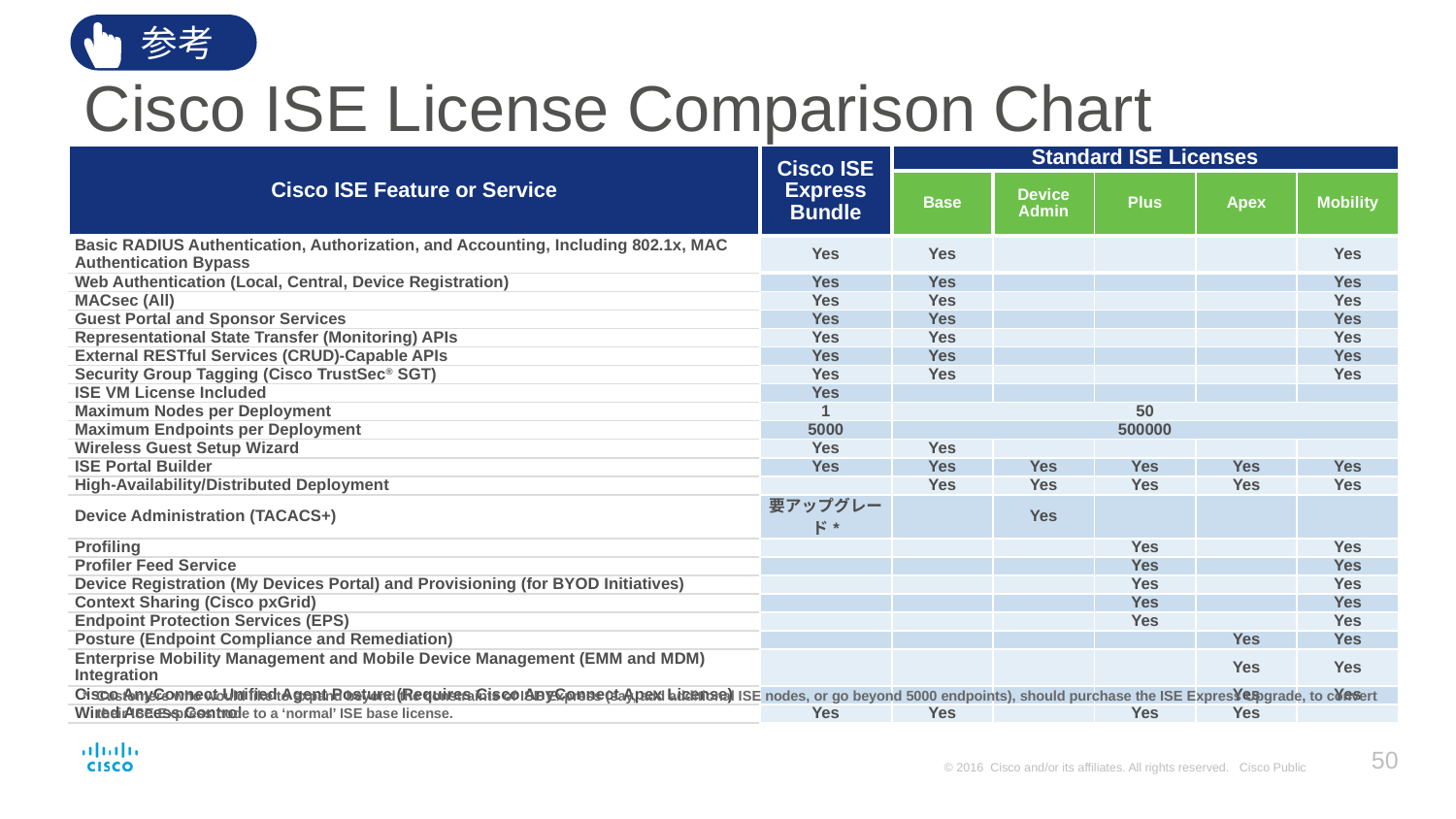

参考
# Cisco ISE License Comparison Chart
| Cisco ISE Feature or Service | Cisco ISE Express Bundle | Standard ISE Licenses |  |  |  |  |
| --- | --- | --- | --- | --- | --- | --- |
|  |  | Base | Device Admin | Plus | Apex | Mobility |
| Basic RADIUS Authentication, Authorization, and Accounting, Including 802.1x, MAC Authentication Bypass | Yes | Yes |  |  |  | Yes |
| Web Authentication (Local, Central, Device Registration) | Yes | Yes |  |  |  | Yes |
| MACsec (All) | Yes | Yes |  |  |  | Yes |
| Guest Portal and Sponsor Services | Yes | Yes |  |  |  | Yes |
| Representational State Transfer (Monitoring) APIs | Yes | Yes |  |  |  | Yes |
| External RESTful Services (CRUD)-Capable APIs | Yes | Yes |  |  |  | Yes |
| Security Group Tagging (Cisco TrustSec® SGT) | Yes | Yes |  |  |  | Yes |
| ISE VM License Included | Yes |  |  |  |  |  |
| Maximum Nodes per Deployment | 1 | 50 |  |  |  |  |
| Maximum Endpoints per Deployment | 5000 | 500000 |  |  |  |  |
| Wireless Guest Setup Wizard | Yes | Yes |  |  |  |  |
| ISE Portal Builder | Yes | Yes | Yes | Yes | Yes | Yes |
| High-Availability/Distributed Deployment |  | Yes | Yes | Yes | Yes | Yes |
| Device Administration (TACACS+) | 要アップグレード\* |  | Yes |  |  |  |
| Profiling |  |  |  | Yes |  | Yes |
| Profiler Feed Service |  |  |  | Yes |  | Yes |
| Device Registration (My Devices Portal) and Provisioning (for BYOD Initiatives) |  |  |  | Yes |  | Yes |
| Context Sharing (Cisco pxGrid) |  |  |  | Yes |  | Yes |
| Endpoint Protection Services (EPS) |  |  |  | Yes |  | Yes |
| Posture (Endpoint Compliance and Remediation) |  |  |  |  | Yes | Yes |
| Enterprise Mobility Management and Mobile Device Management (EMM and MDM) Integration |  |  |  |  | Yes | Yes |
| Cisco AnyConnect Unified Agent Posture (Requires Cisco AnyConnect Apex License) |  |  |  |  | Yes | Yes |
| Wired Access Control | Yes | Yes |  | Yes | Yes |  |
*  Customers who would like to expand beyond the constraints of ISE Express (say, add additional ISE nodes, or go beyond 5000 endpoints), should purchase the ISE Express Upgrade, to convert their ISE Express node to a ‘normal’ ISE base license.